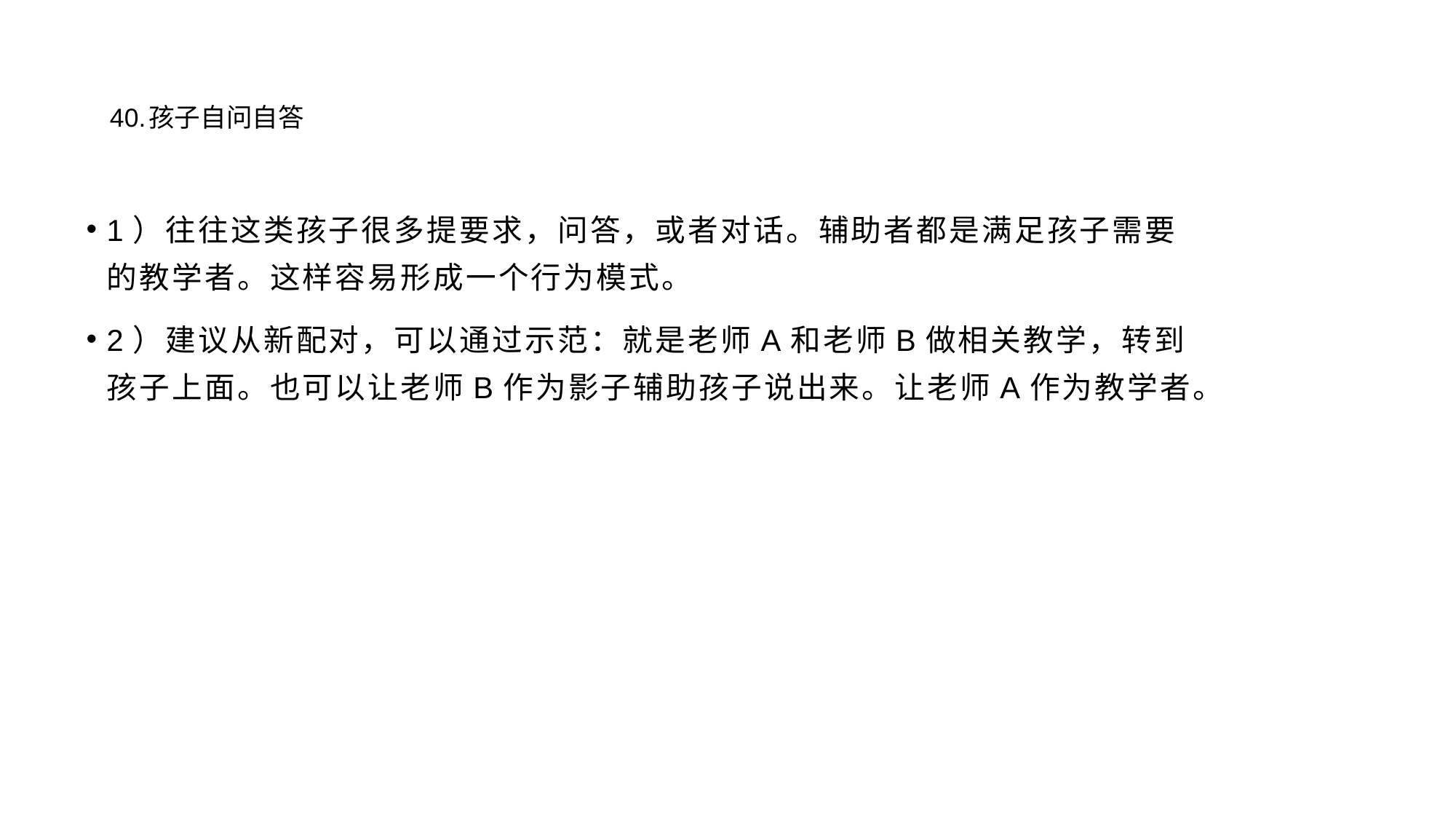

# 40.孩子自问自答
1）往往这类孩子很多提要求，问答，或者对话。辅助者都是满足孩子需要的教学者。这样容易形成一个行为模式。
2）建议从新配对，可以通过示范：就是老师A和老师B做相关教学，转到孩子上面。也可以让老师B作为影子辅助孩子说出来。让老师A作为教学者。